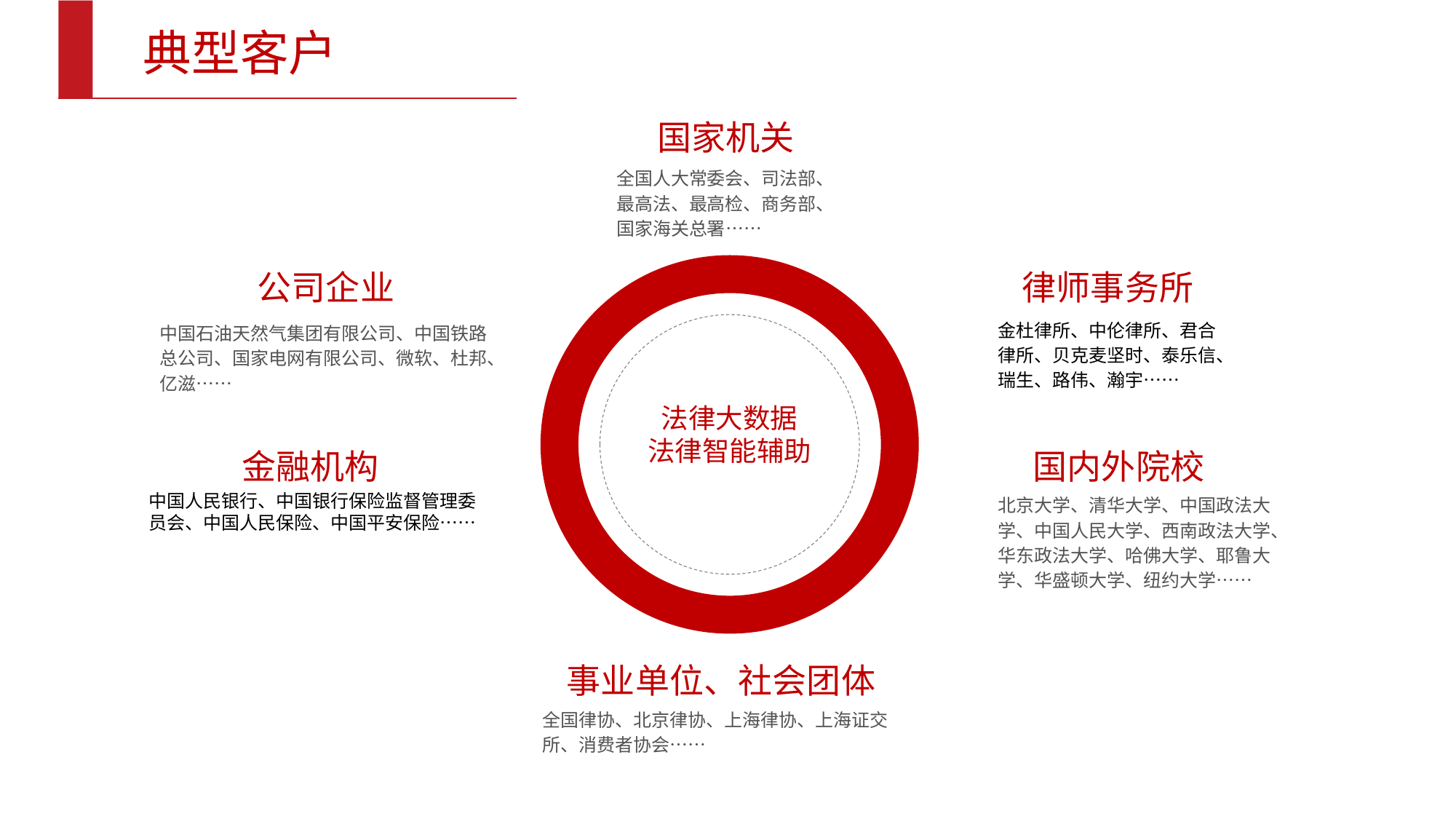

典型客户
国家机关
全国人大常委会、司法部、最高法、最高检、商务部、国家海关总署……
公司企业
中国石油天然气集团有限公司、中国铁路总公司、国家电网有限公司、微软、杜邦、亿滋……
律师事务所
金杜律所、中伦律所、君合律所、贝克麦坚时、泰乐信、瑞生、路伟、瀚宇……

法律大数据
法律智能辅助
金融机构
中国人民银行、中国银行保险监督管理委员会、中国人民保险、中国平安保险……
国内外院校
北京大学、清华大学、中国政法大学、中国人民大学、西南政法大学、华东政法大学、哈佛大学、耶鲁大学、华盛顿大学、纽约大学……
事业单位、社会团体
全国律协、北京律协、上海律协、上海证交所、消费者协会……